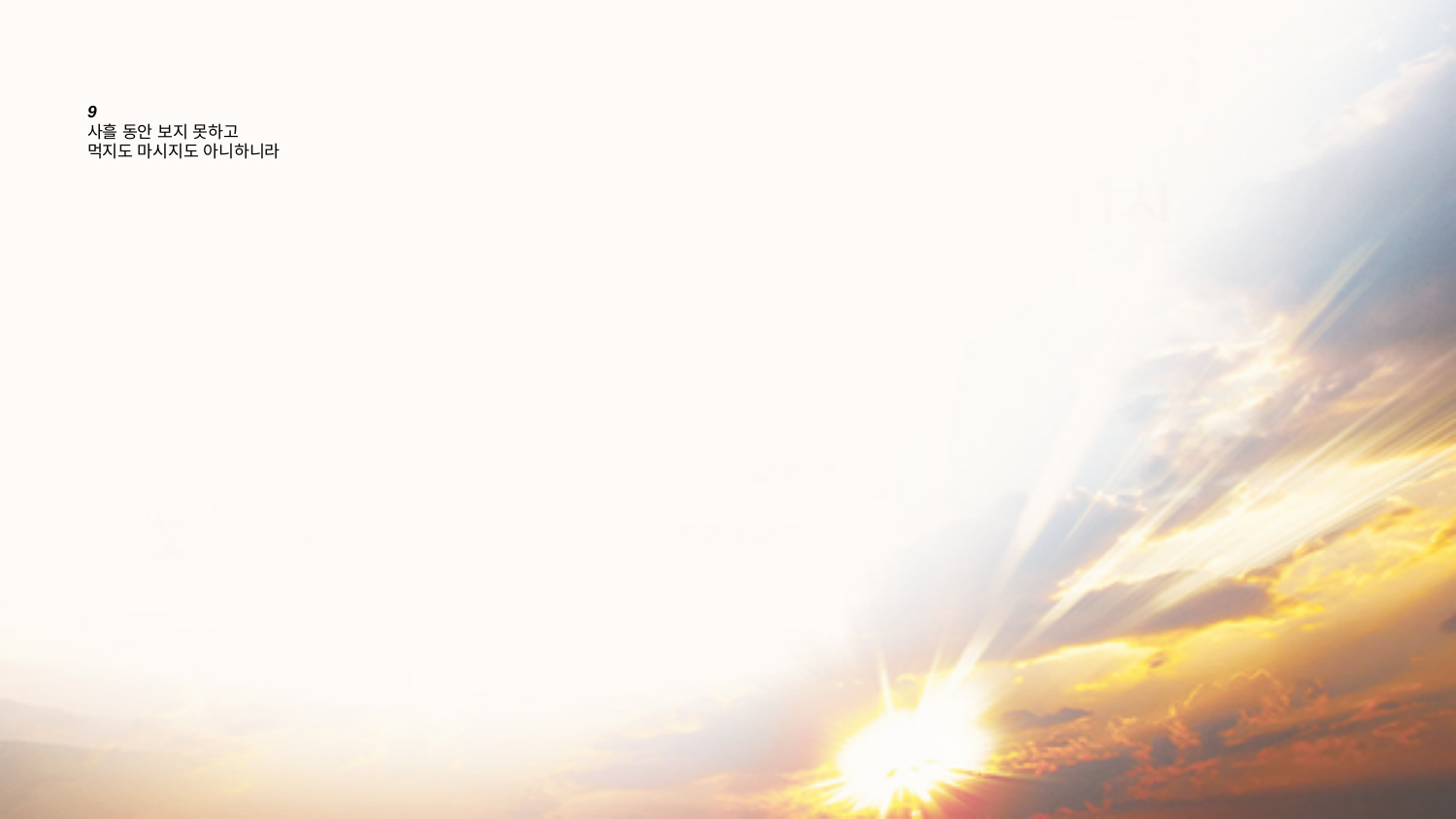

# 9 사흘 동안 보지 못하고 먹지도 마시지도 아니하니라